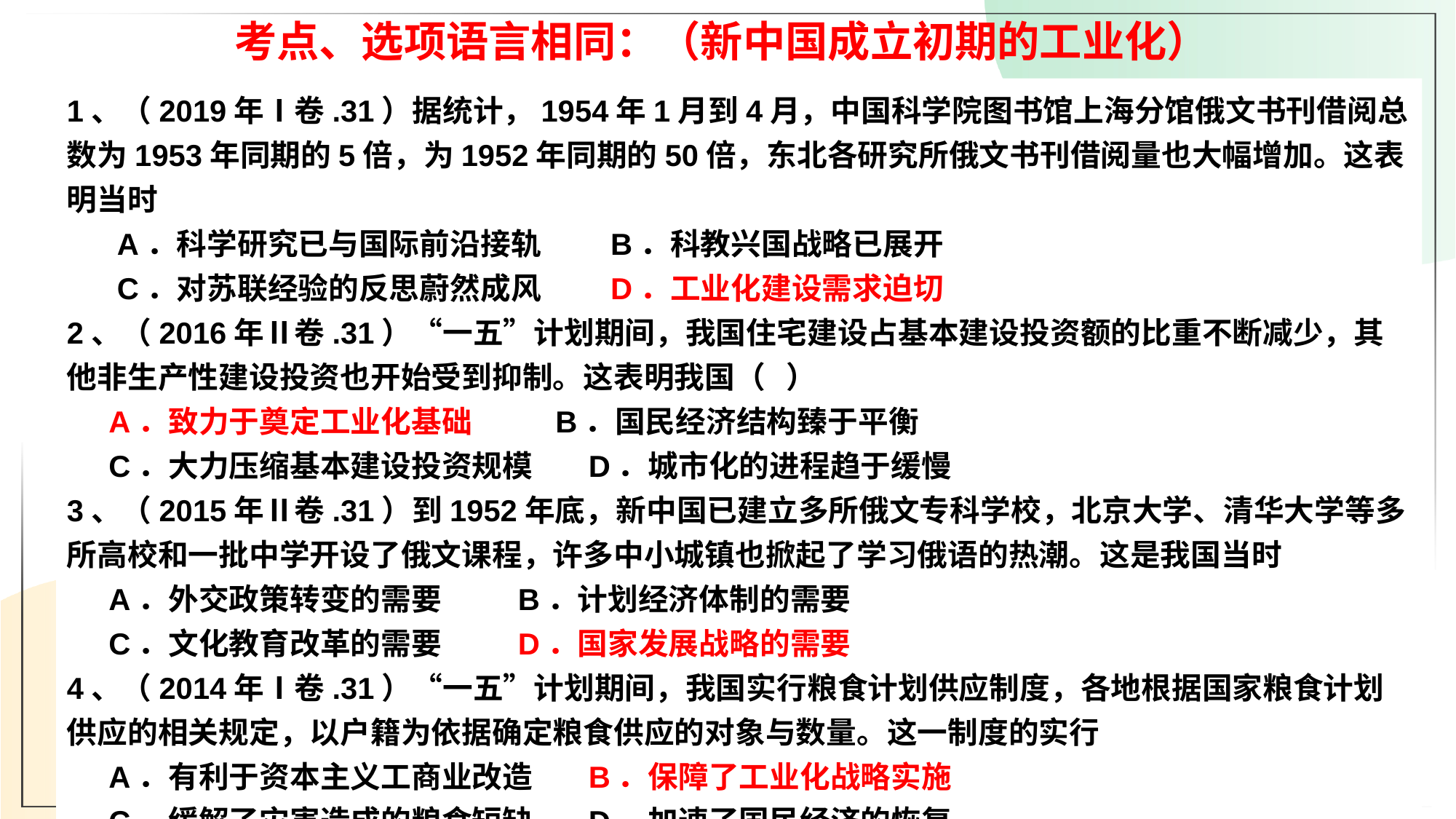

考点、选项语言相同：（新中国成立初期的工业化）
1、（2019年Ⅰ卷.31）据统计，1954年1月到4月，中国科学院图书馆上海分馆俄文书刊借阅总数为1953年同期的5倍，为1952年同期的50倍，东北各研究所俄文书刊借阅量也大幅增加。这表明当时
      A．科学研究已与国际前沿接轨         B．科教兴国战略已展开
      C．对苏联经验的反思蔚然成风         D．工业化建设需求迫切
2、（2016年Ⅱ卷.31）“一五”计划期间，我国住宅建设占基本建设投资额的比重不断减少，其他非生产性建设投资也开始受到抑制。这表明我国（   ）
     A．致力于奠定工业化基础           B．国民经济结构臻于平衡
     C．大力压缩基本建设投资规模       D．城市化的进程趋于缓慢
3、（2015年Ⅱ卷.31）到1952年底，新中国已建立多所俄文专科学校，北京大学、清华大学等多所高校和一批中学开设了俄文课程，许多中小城镇也掀起了学习俄语的热潮。这是我国当时
     A．外交政策转变的需要          B．计划经济体制的需要
     C．文化教育改革的需要          D．国家发展战略的需要
4、（2014年Ⅰ卷.31）“一五”计划期间，我国实行粮食计划供应制度，各地根据国家粮食计划供应的相关规定，以户籍为依据确定粮食供应的对象与数量。这一制度的实行
     A．有利于资本主义工商业改造       B．保障了工业化战略实施
     C．缓解了灾害造成的粮食短缺       D．加速了国民经济的恢复